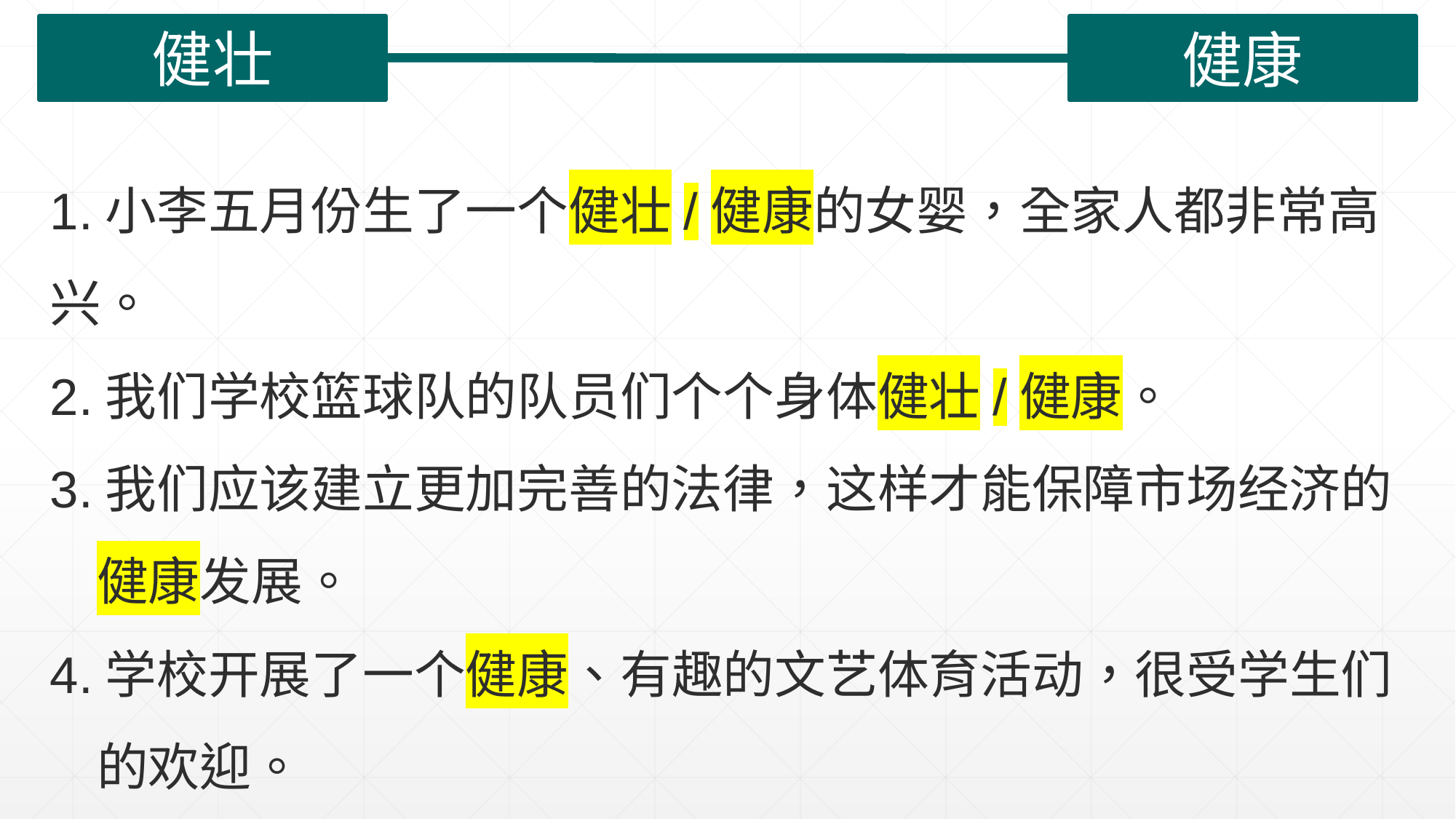

健壮
健康
1.小李五月份生了一个健壮/健康的女婴，全家人都非常高兴。
2.我们学校篮球队的队员们个个身体健壮/健康。
3.我们应该建立更加完善的法律，这样才能保障市场经济的
   健康发展。
4.学校开展了一个健康、有趣的文艺体育活动，很受学生们
   的欢迎。
5.爷爷今年80岁了，身体还健健康康的没什么毛病。
|  |
| --- |